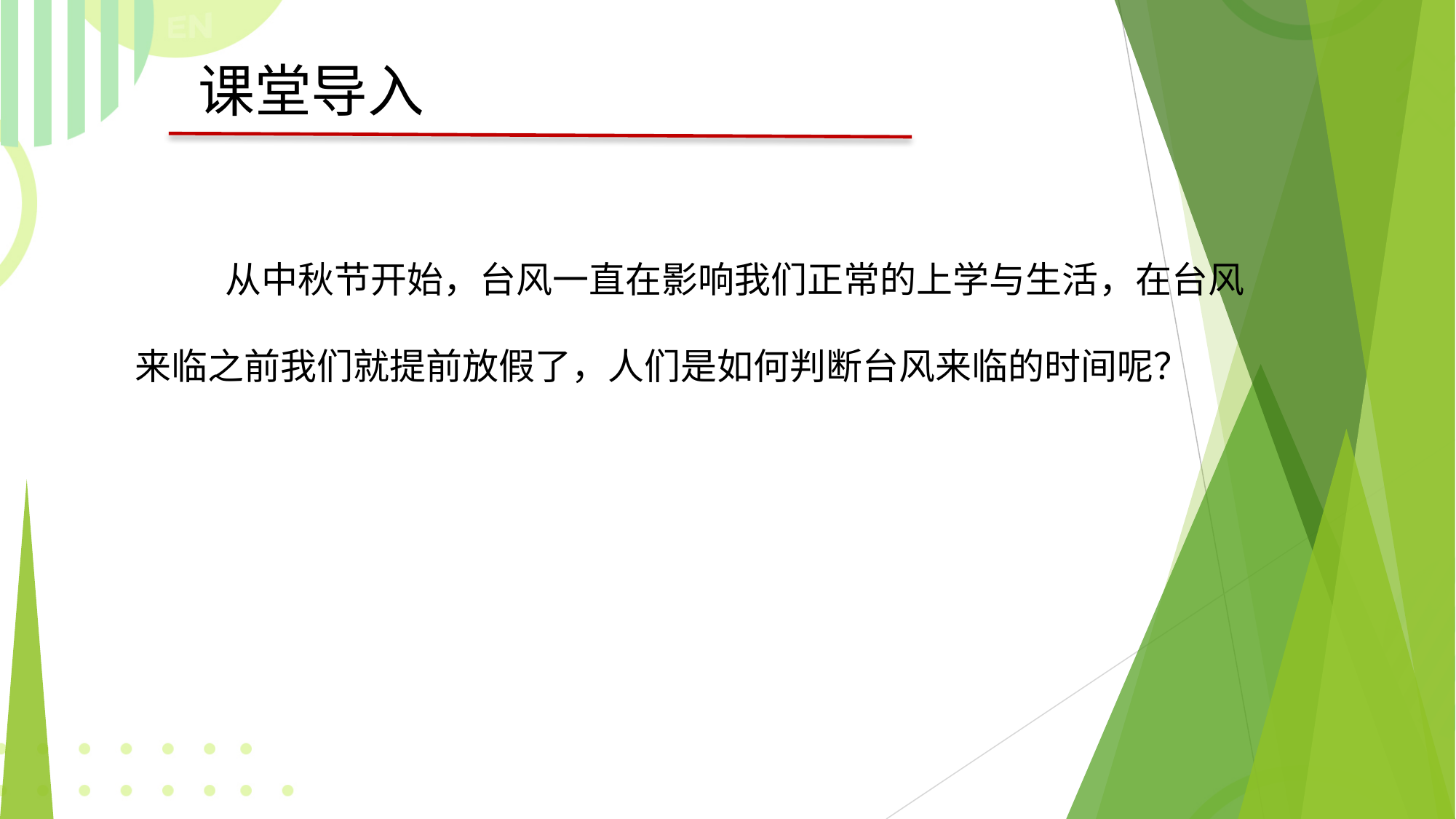

课堂导入

          从中秋节开始，台风一直在影响我们正常的上学与生活，在台风来临之前我们就提前放假了，人们是如何判断台风来临的时间呢？